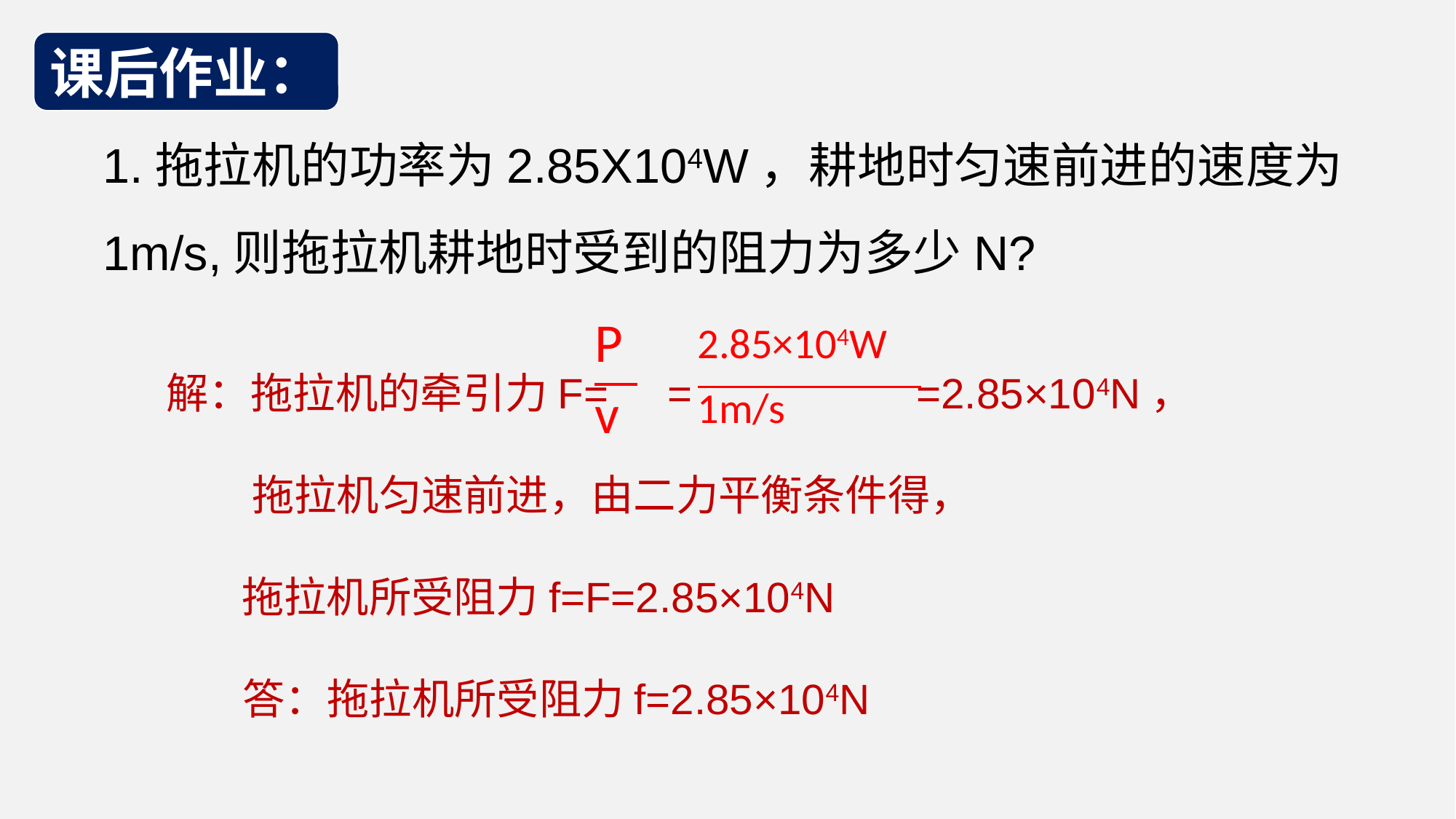

课后作业：
1.拖拉机的功率为2.85X104W，耕地时匀速前进的速度为1m/s,则拖拉机耕地时受到的阻力为多少N?
解：拖拉机的牵引力F=     =                   =2.85×104N，
        拖拉机匀速前进，由二力平衡条件得，
        拖拉机所受阻力f=F=2.85×104N
       答：拖拉机所受阻力f=2.85×104N
| 2.85×104W |
| --- |
| 1m/s |
| P |
| --- |
| v |